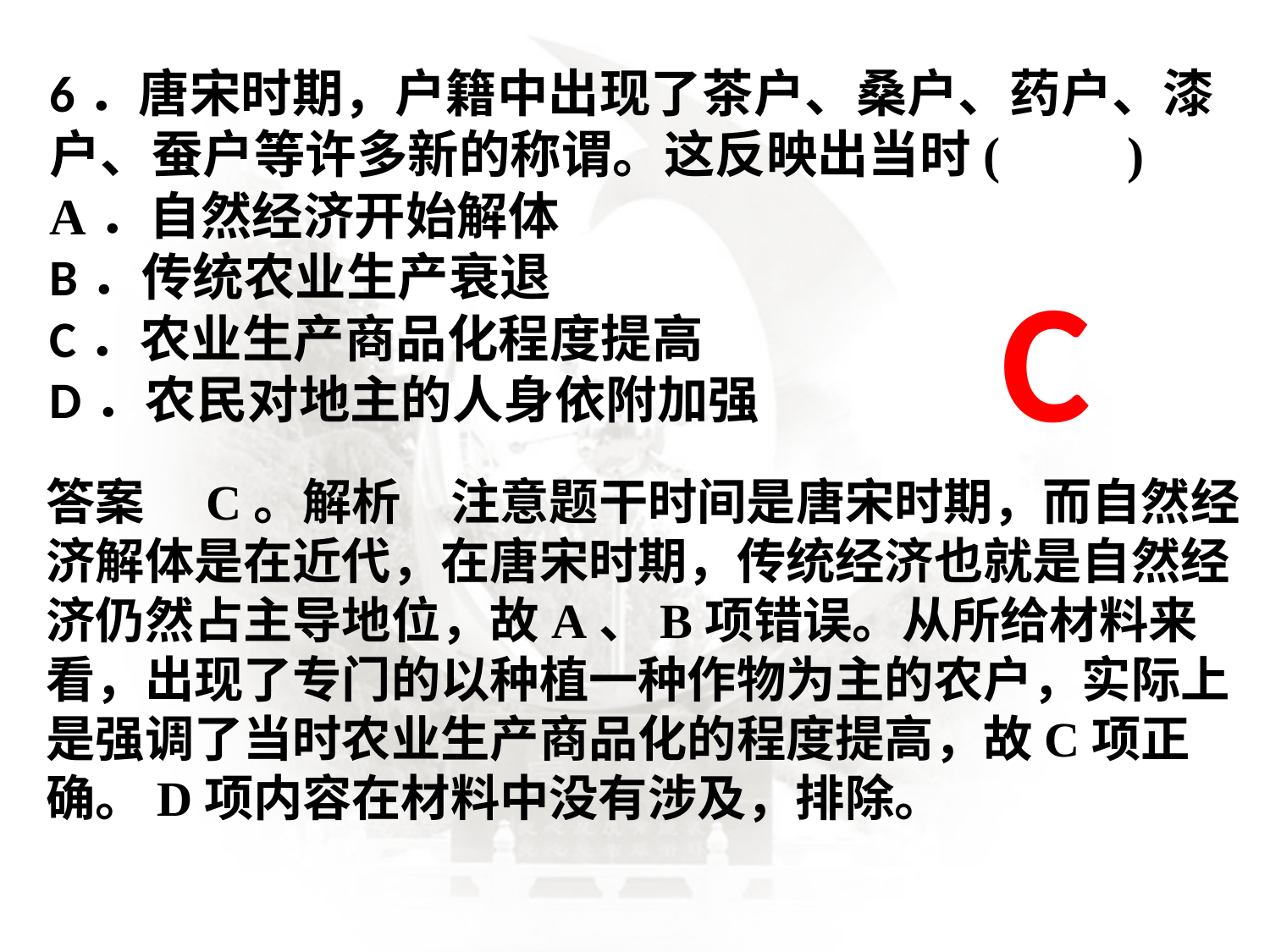

6．唐宋时期，户籍中出现了茶户、桑户、药户、漆户、蚕户等许多新的称谓。这反映出当时(　　)A．自然经济开始解体B．传统农业生产衰退C．农业生产商品化程度提高D．农民对地主的人身依附加强
C
答案　C。解析　注意题干时间是唐宋时期，而自然经济解体是在近代，在唐宋时期，传统经济也就是自然经济仍然占主导地位，故A、B项错误。从所给材料来看，出现了专门的以种植一种作物为主的农户，实际上是强调了当时农业生产商品化的程度提高，故C项正确。D项内容在材料中没有涉及，排除。